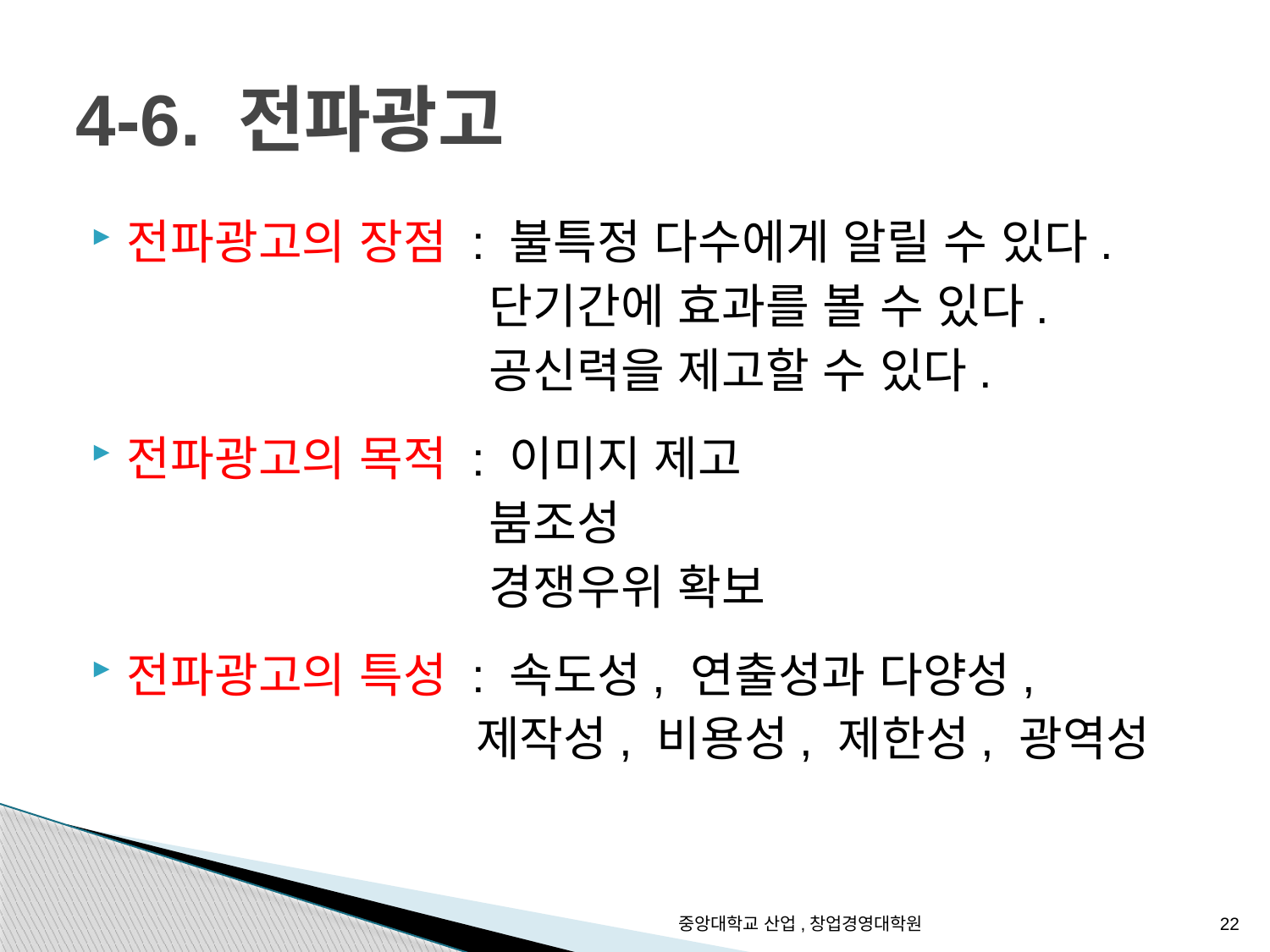

# 4-6. 전파광고
전파광고의 장점 : 불특정 다수에게 알릴 수 있다.
                             단기간에 효과를 볼 수 있다.
                             공신력을 제고할 수 있다.

전파광고의 목적 : 이미지 제고
                             붐조성
                             경쟁우위 확보

전파광고의 특성 : 속도성, 연출성과 다양성,
                            제작성, 비용성, 제한성, 광역성
중앙대학교 산업,창업경영대학원
22